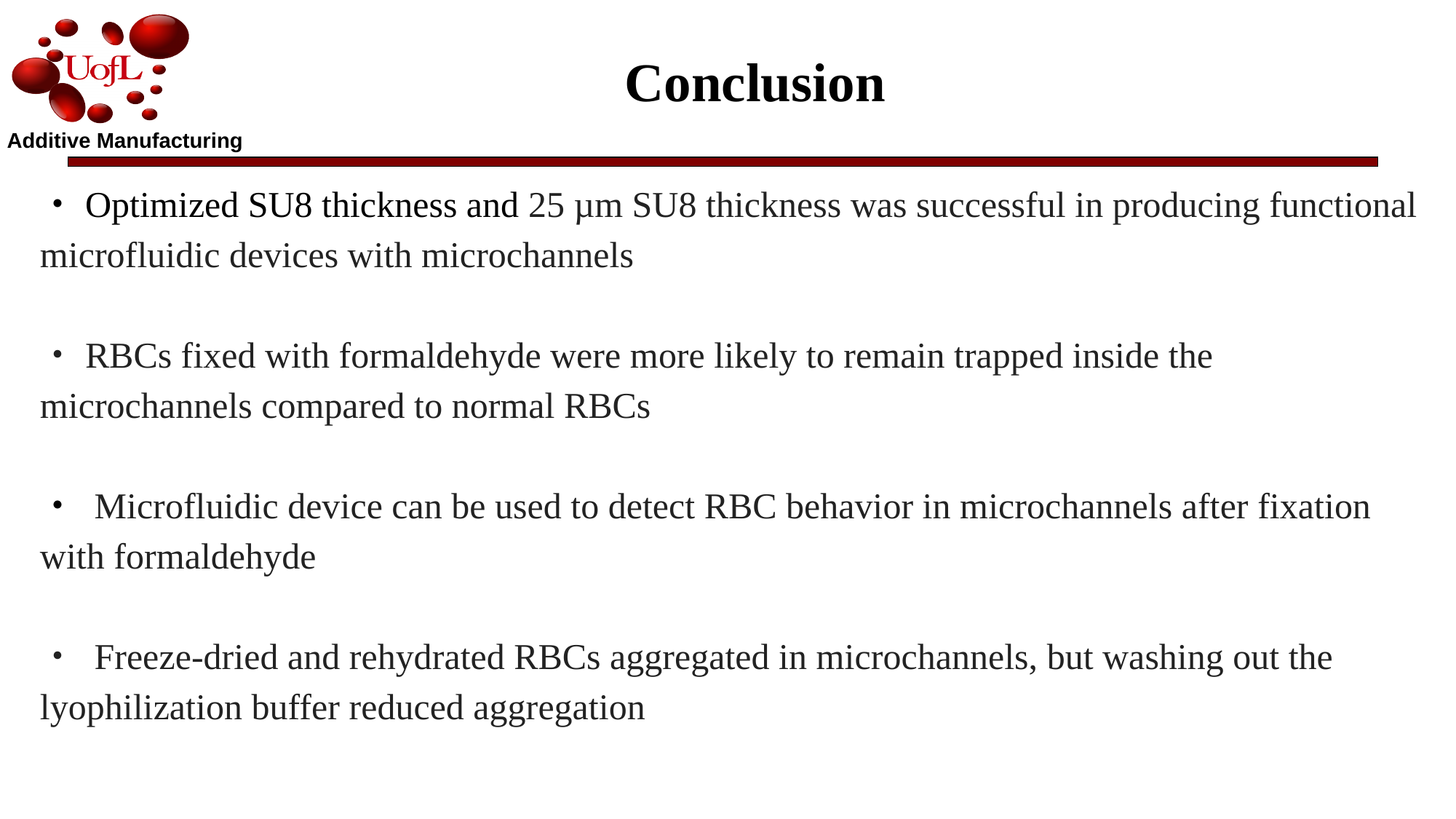

Conclusion
# ・Optimized SU8 thickness and 25 µm SU8 thickness was successful in producing functional microfluidic devices with microchannels

・RBCs fixed with formaldehyde were more likely to remain trapped inside the microchannels compared to normal RBCs

・ Microfluidic device can be used to detect RBC behavior in microchannels after fixation with formaldehyde

・ Freeze-dried and rehydrated RBCs aggregated in microchannels, but washing out the lyophilization buffer reduced aggregation